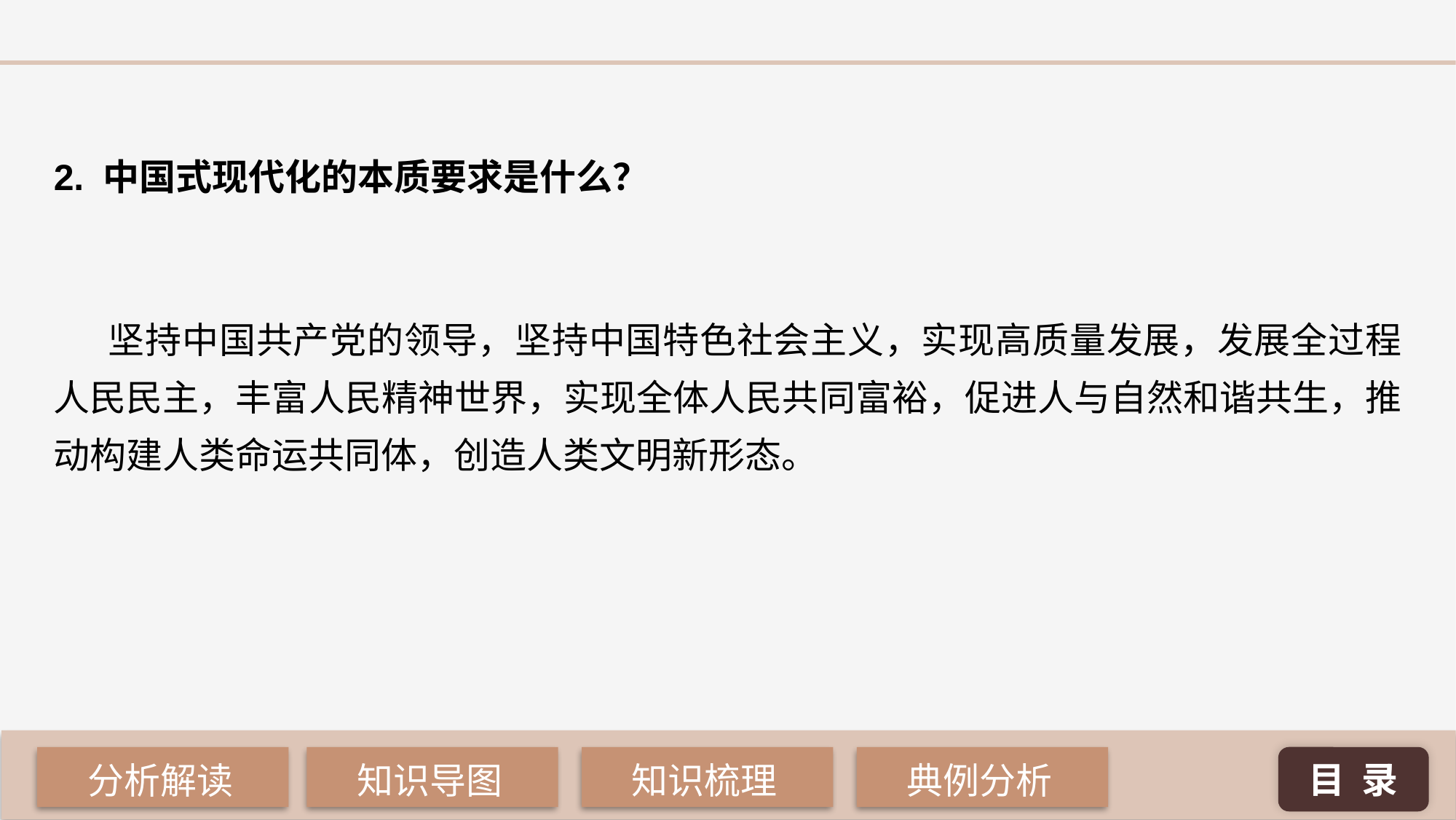

2. 中国式现代化的本质要求是什么？
坚持中国共产党的领导，坚持中国特色社会主义，实现高质量发展，发展全过程人民民主，丰富人民精神世界，实现全体人民共同富裕，促进人与自然和谐共生，推动构建人类命运共同体，创造人类文明新形态。